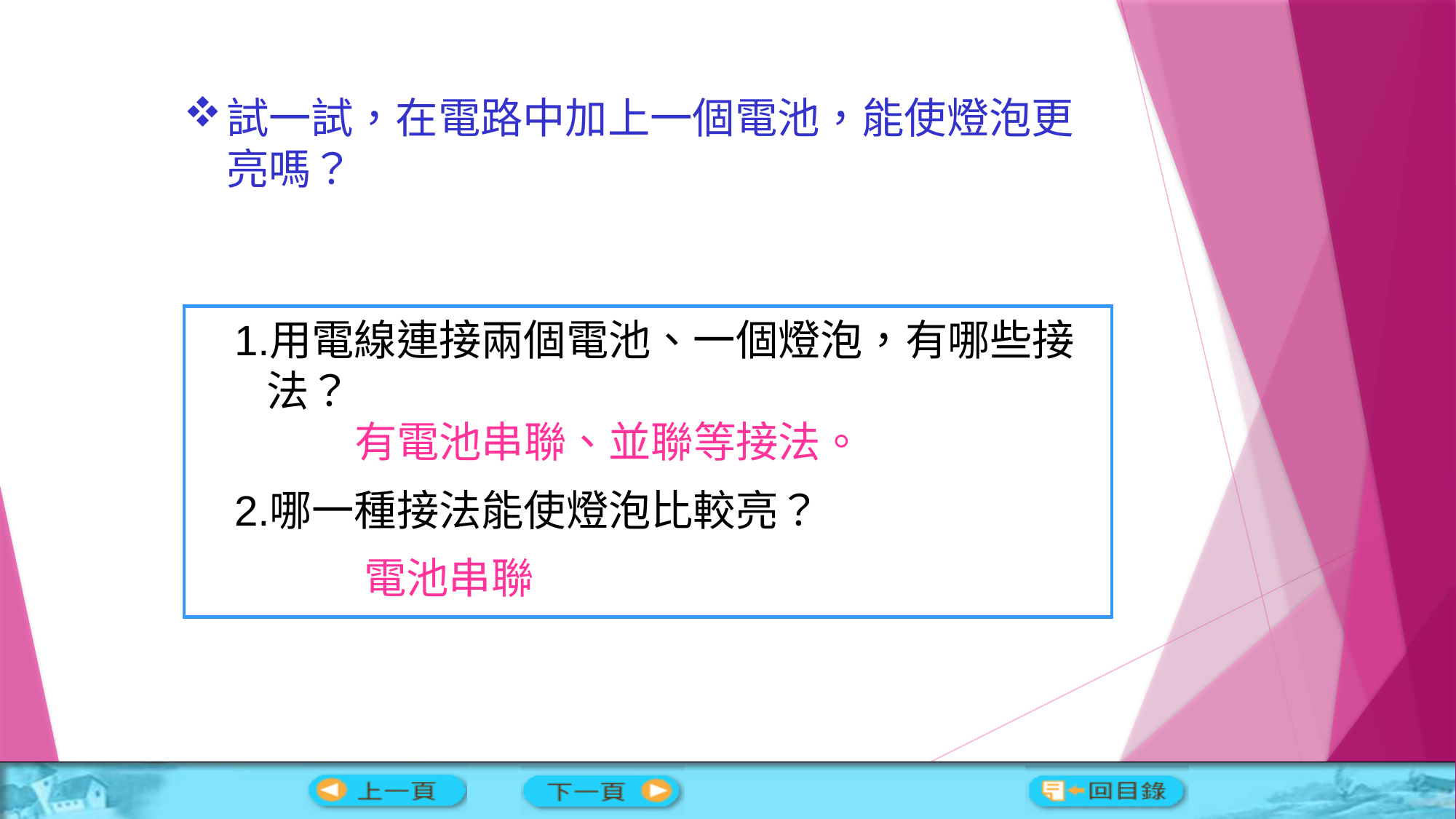

試一試，在電路中加上一個電池，能使燈泡更亮嗎？

用電線連接兩個電池、一個燈泡，有哪些接法？

哪一種接法能使燈泡比較亮？
有電池串聯、並聯等接法。
電池串聯